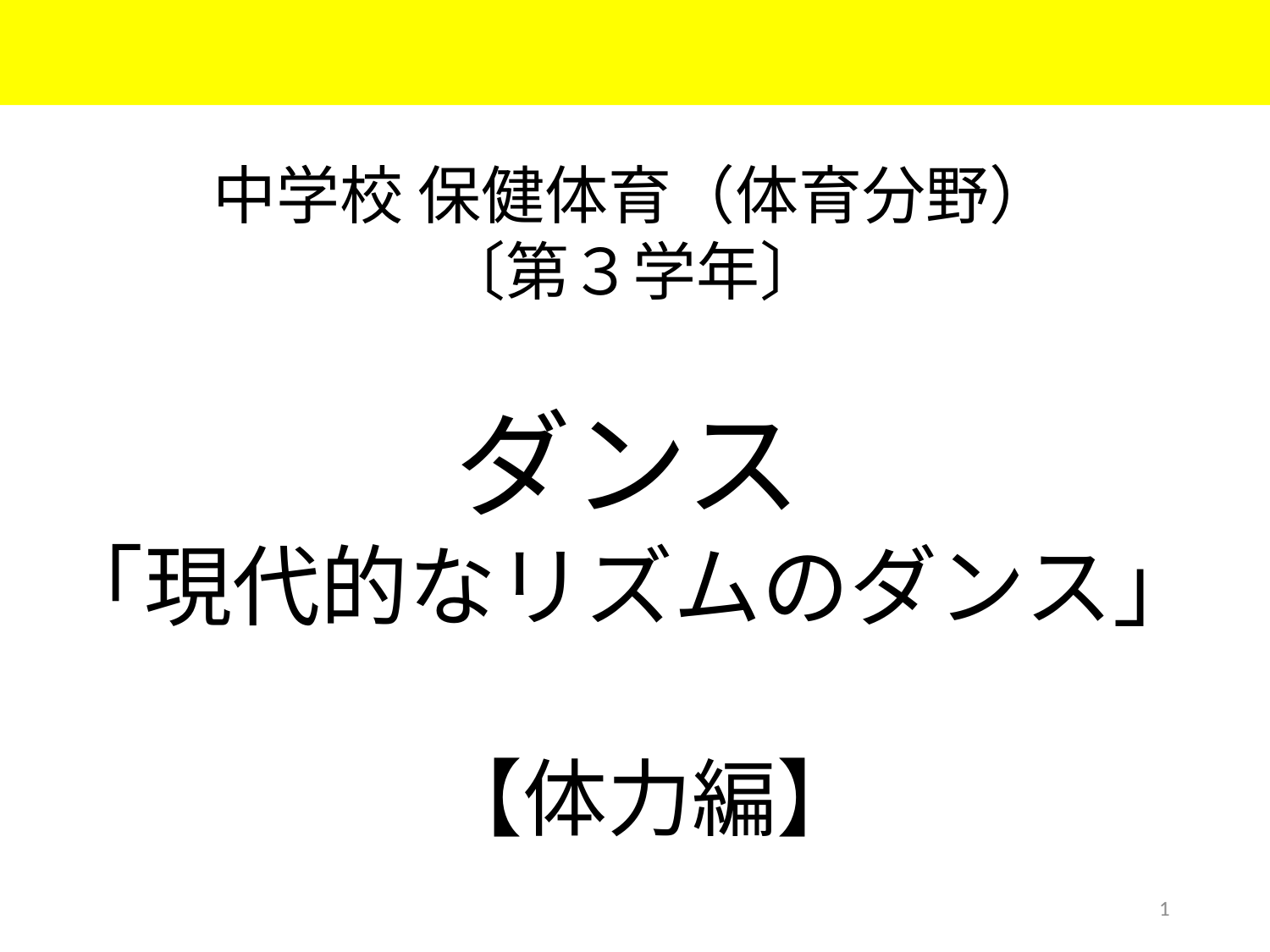

中学校 保健体育（体育分野）
〔第３学年〕
ダンス
「現代的なリズムのダンス」
器械運動
「マット運動」

【思考力、判断力、表現力等編】
【体力編】
1